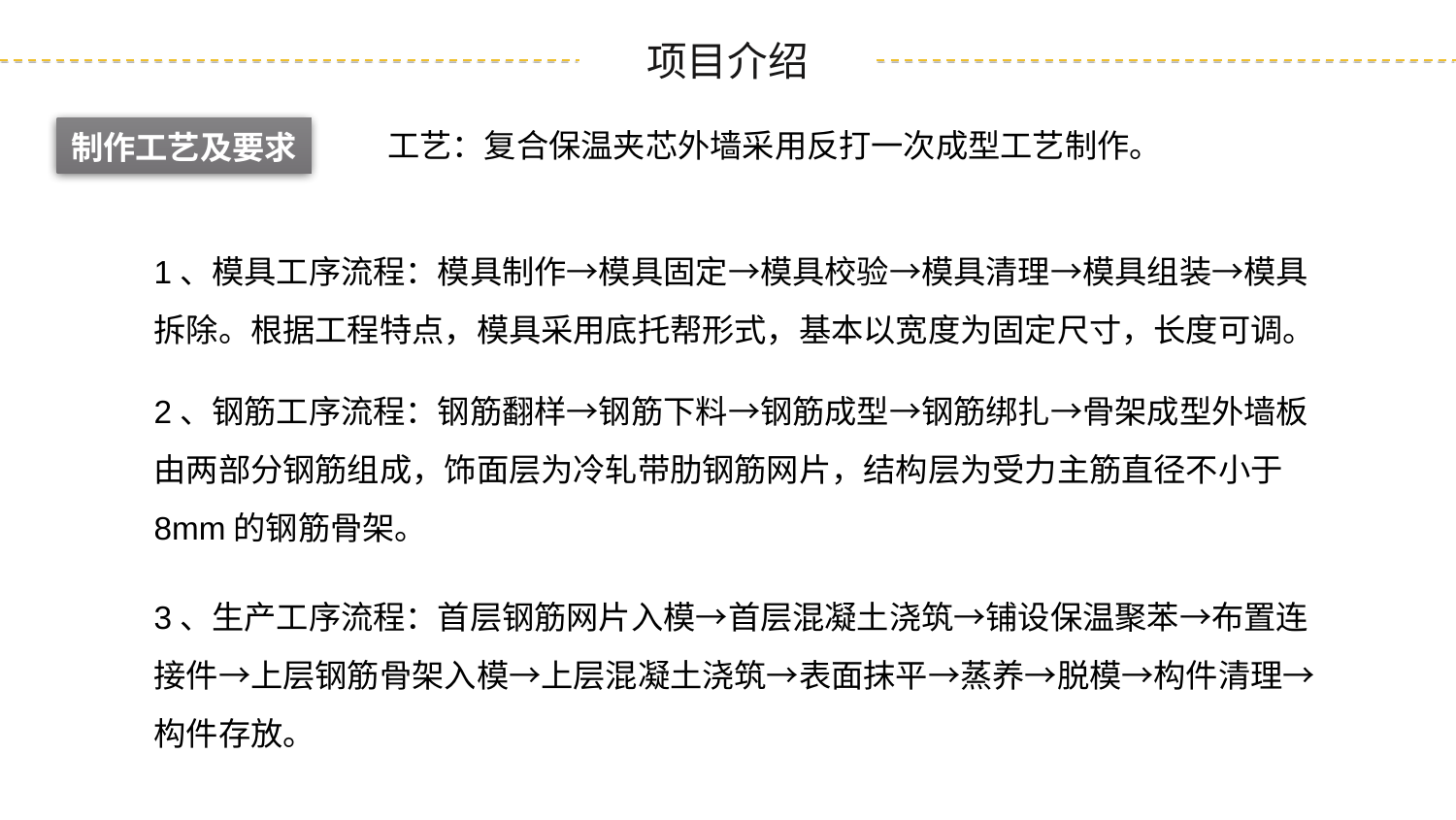

制作工艺及要求
工艺：复合保温夹芯外墙采用反打一次成型工艺制作。
1、模具工序流程：模具制作→模具固定→模具校验→模具清理→模具组装→模具拆除。根据工程特点，模具采用底托帮形式，基本以宽度为固定尺寸，长度可调。
2、钢筋工序流程：钢筋翻样→钢筋下料→钢筋成型→钢筋绑扎→骨架成型外墙板由两部分钢筋组成，饰面层为冷轧带肋钢筋网片，结构层为受力主筋直径不小于8mm的钢筋骨架。
3、生产工序流程：首层钢筋网片入模→首层混凝土浇筑→铺设保温聚苯→布置连接件→上层钢筋骨架入模→上层混凝土浇筑→表面抹平→蒸养→脱模→构件清理→构件存放。